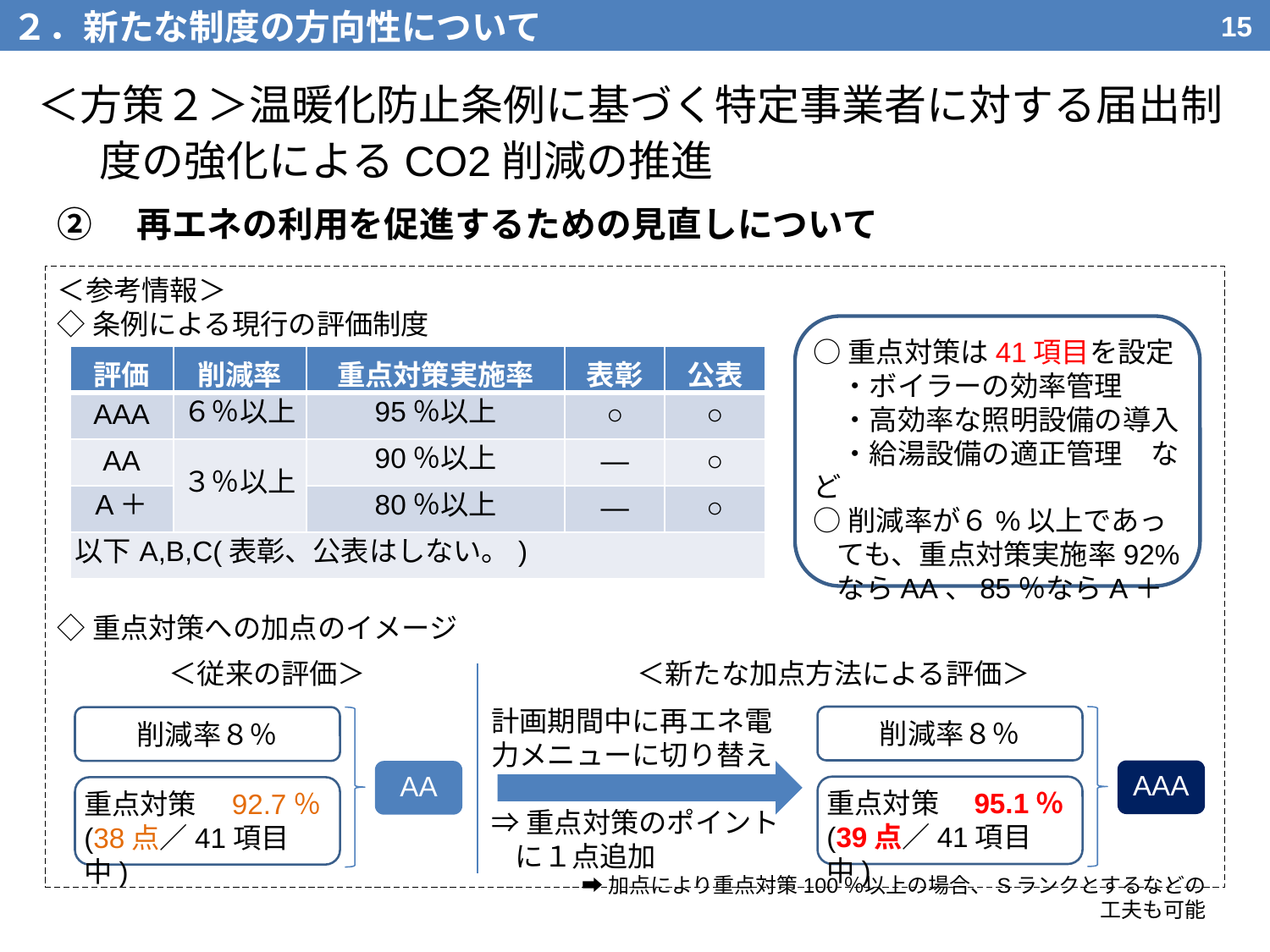

２．新たな制度の方向性について
15
＜方策２＞温暖化防止条例に基づく特定事業者に対する届出制度の強化によるCO2削減の推進
②　再エネの利用を促進するための見直しについて
＜参考情報＞
◇条例による現行の評価制度

◇重点対策への加点のイメージ

○重点対策は41項目を設定
　・ボイラーの効率管理
　・高効率な照明設備の導入
　・給湯設備の適正管理　など
○削減率が６%以上であっても、重点対策実施率92%ならAA、85％ならA＋
| 評価 | 削減率 | 重点対策実施率 | 表彰 | 公表 |
| --- | --- | --- | --- | --- |
| AAA | ６％以上 | 95％以上 | ○ | ○ |
| AA | ３％以上 | 90％以上 | ― | ○ |
| A＋ |  | 80％以上 | ― | ○ |
| 以下A,B,C(表彰、公表はしない。) |  |  |  |  |
＜従来の評価＞
＜新たな加点方法による評価＞
計画期間中に再エネ電力メニューに切り替え

⇒重点対策のポイントに１点追加
削減率８％

削減率８％

AAA
AA

重点対策　95.1％
(39点／41項目中)

重点対策　92.7％
(38点／41項目中)

➡加点により重点対策100％以上の場合、Sランクとするなどの工夫も可能